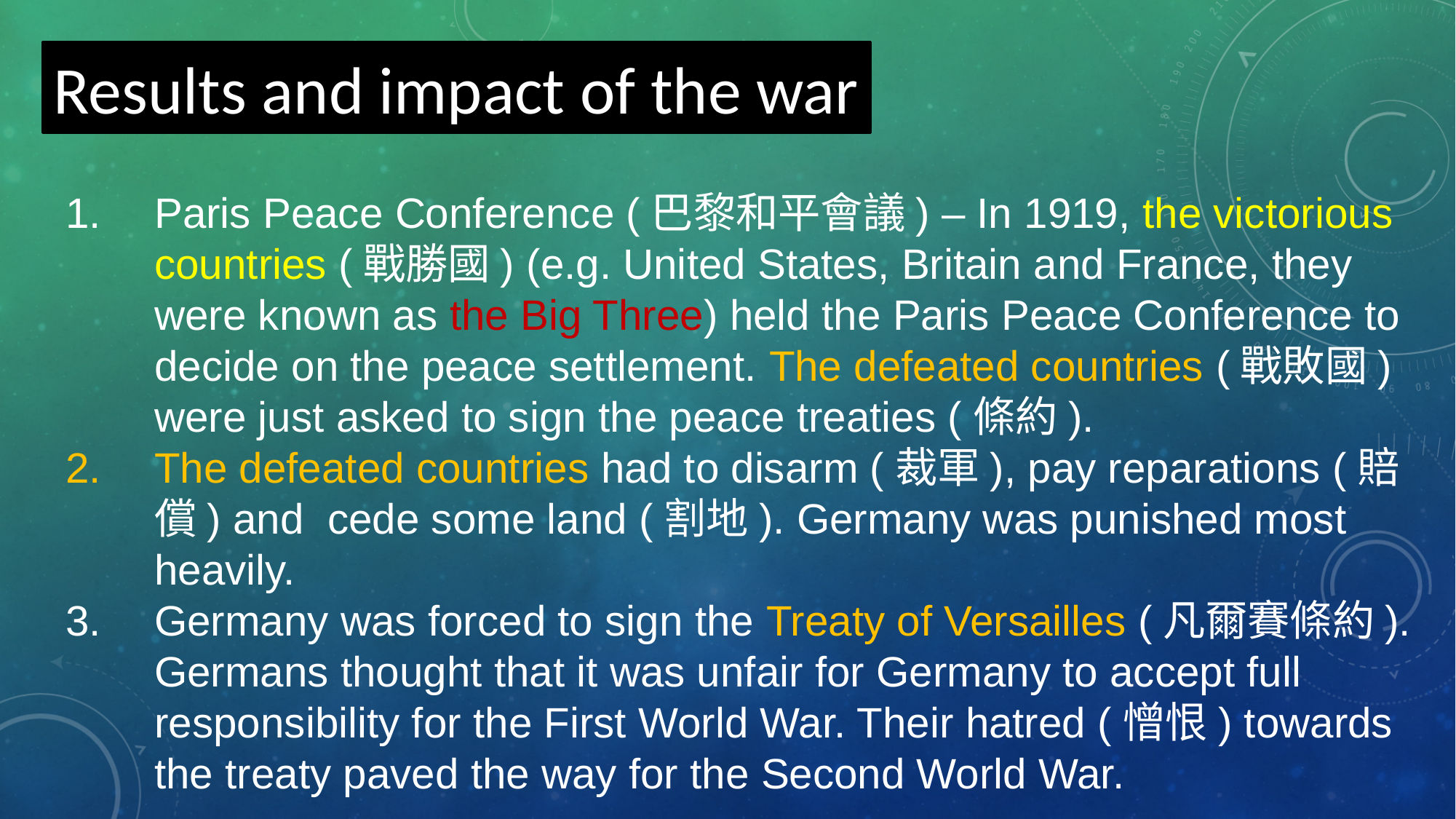

Results and impact of the war
Paris Peace Conference (巴黎和平會議) – In 1919, the victorious countries (戰勝國) (e.g. United States, Britain and France, they were known as the Big Three) held the Paris Peace Conference to decide on the peace settlement. The defeated countries (戰敗國) were just asked to sign the peace treaties (條約).
The defeated countries had to disarm (裁軍), pay reparations (賠償) and  cede some land (割地). Germany was punished most heavily.
Germany was forced to sign the Treaty of Versailles (凡爾賽條約). Germans thought that it was unfair for Germany to accept full responsibility for the First World War. Their hatred (憎恨) towards the treaty paved the way for the Second World War.